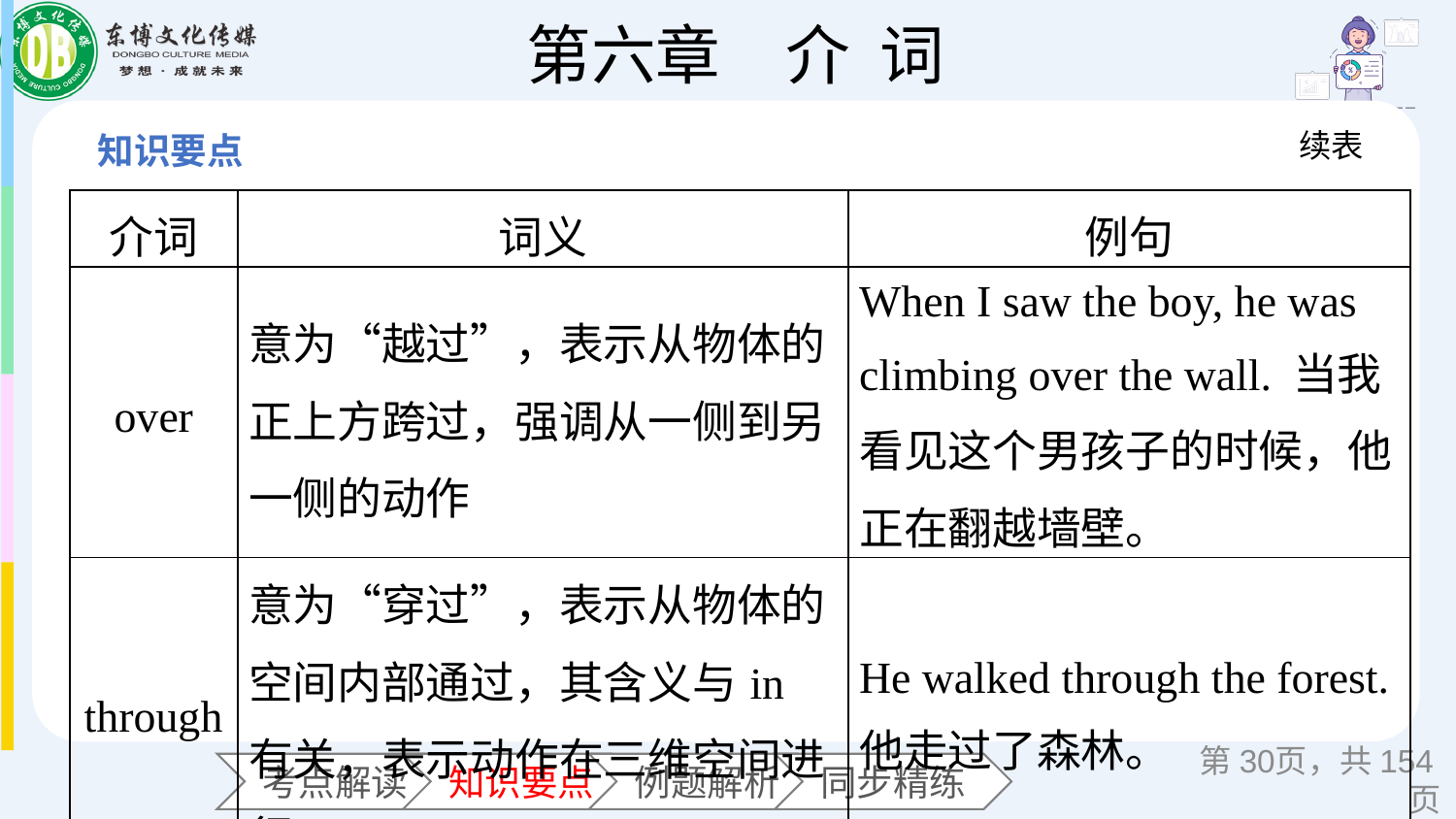

续表
| 介词 | 词义 | 例句 |
| --- | --- | --- |
| over | 意为“越过”，表示从物体的正上方跨过，强调从一侧到另一侧的动作 | When I saw the boy, he was climbing over the wall. 当我看见这个男孩子的时候，他正在翻越墙壁。 |
| through | 意为“穿过”，表示从物体的空间内部通过，其含义与in有关，表示动作在三维空间进行 | He walked through the forest. 他走过了森林。 |
第30页，共154页